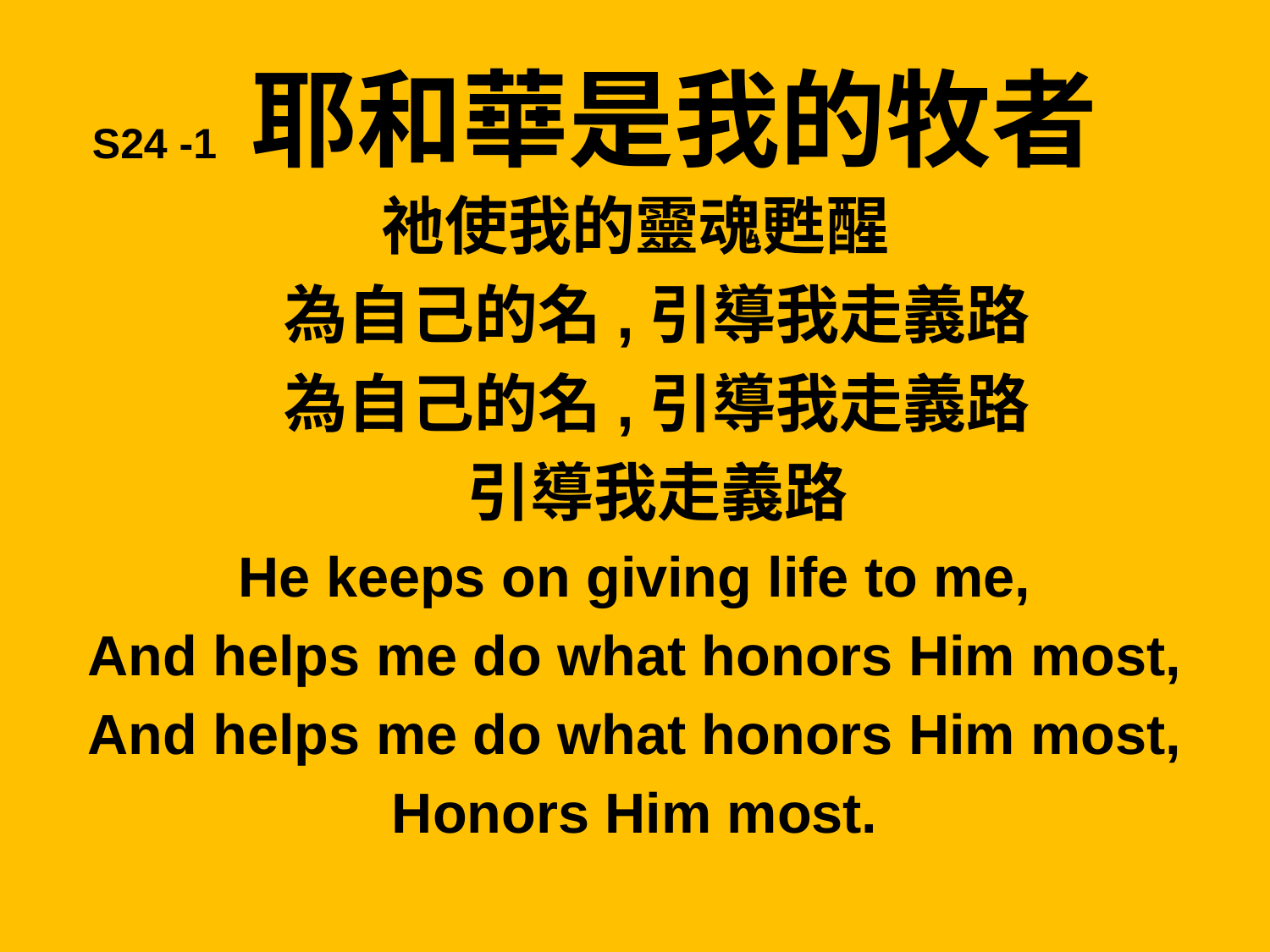

# S24 -1  耶和華是我的牧者
祂使我的靈魂甦醒
  為自己的名,引導我走義路
  為自己的名,引導我走義路
  引導我走義路
He keeps on giving life to me,
And helps me do what honors Him most,
And helps me do what honors Him most,
Honors Him most.